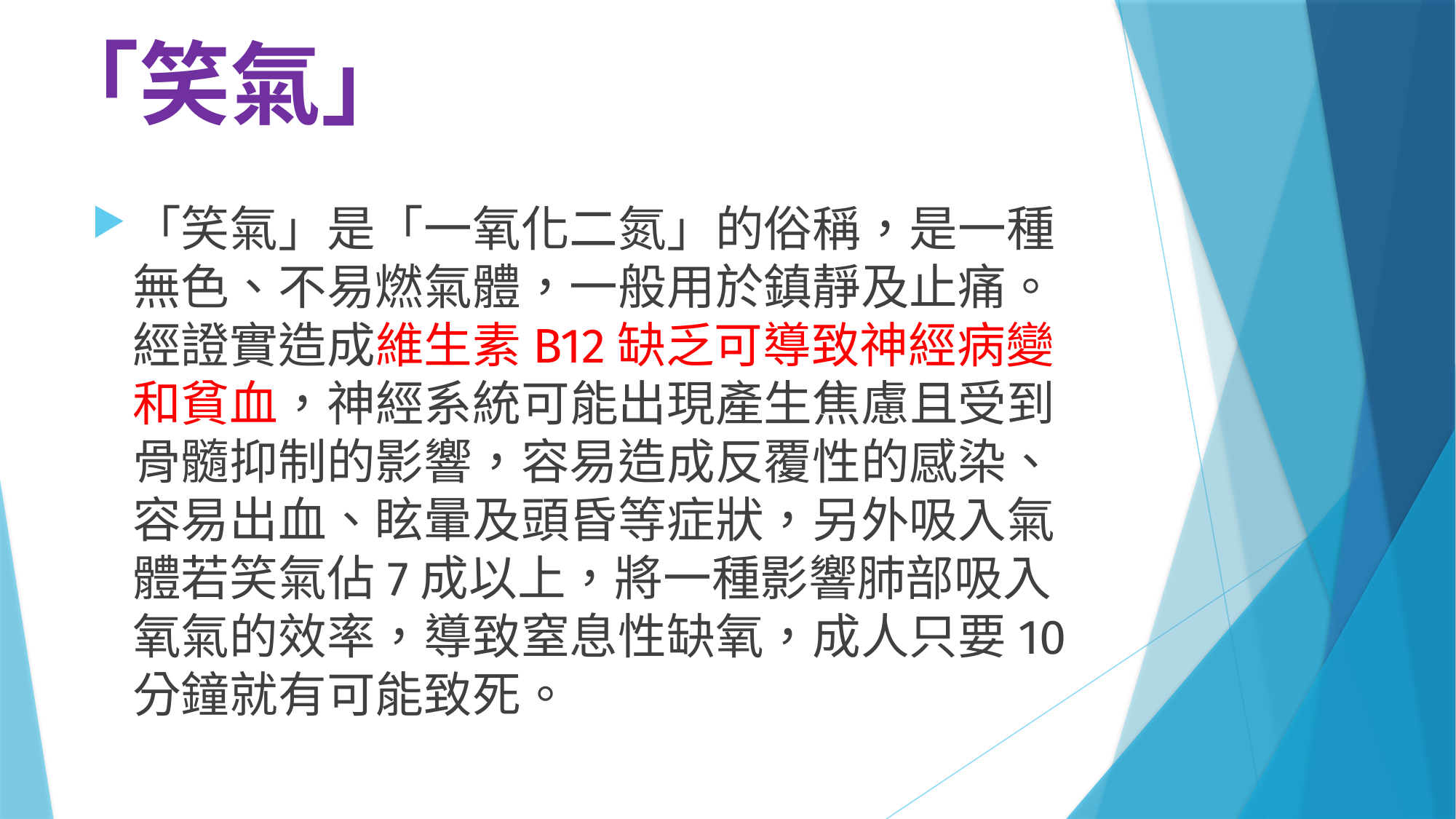

# 「笑氣」
「笑氣」是「一氧化二氮」的俗稱，是一種無色、不易燃氣體，一般用於鎮靜及止痛。經證實造成維生素B12缺乏可導致神經病變和貧血，神經系統可能出現產生焦慮且受到骨髓抑制的影響，容易造成反覆性的感染、容易出血、眩暈及頭昏等症狀，另外吸入氣體若笑氣佔7成以上，將一種影響肺部吸入氧氣的效率，導致窒息性缺氧，成人只要10分鐘就有可能致死。